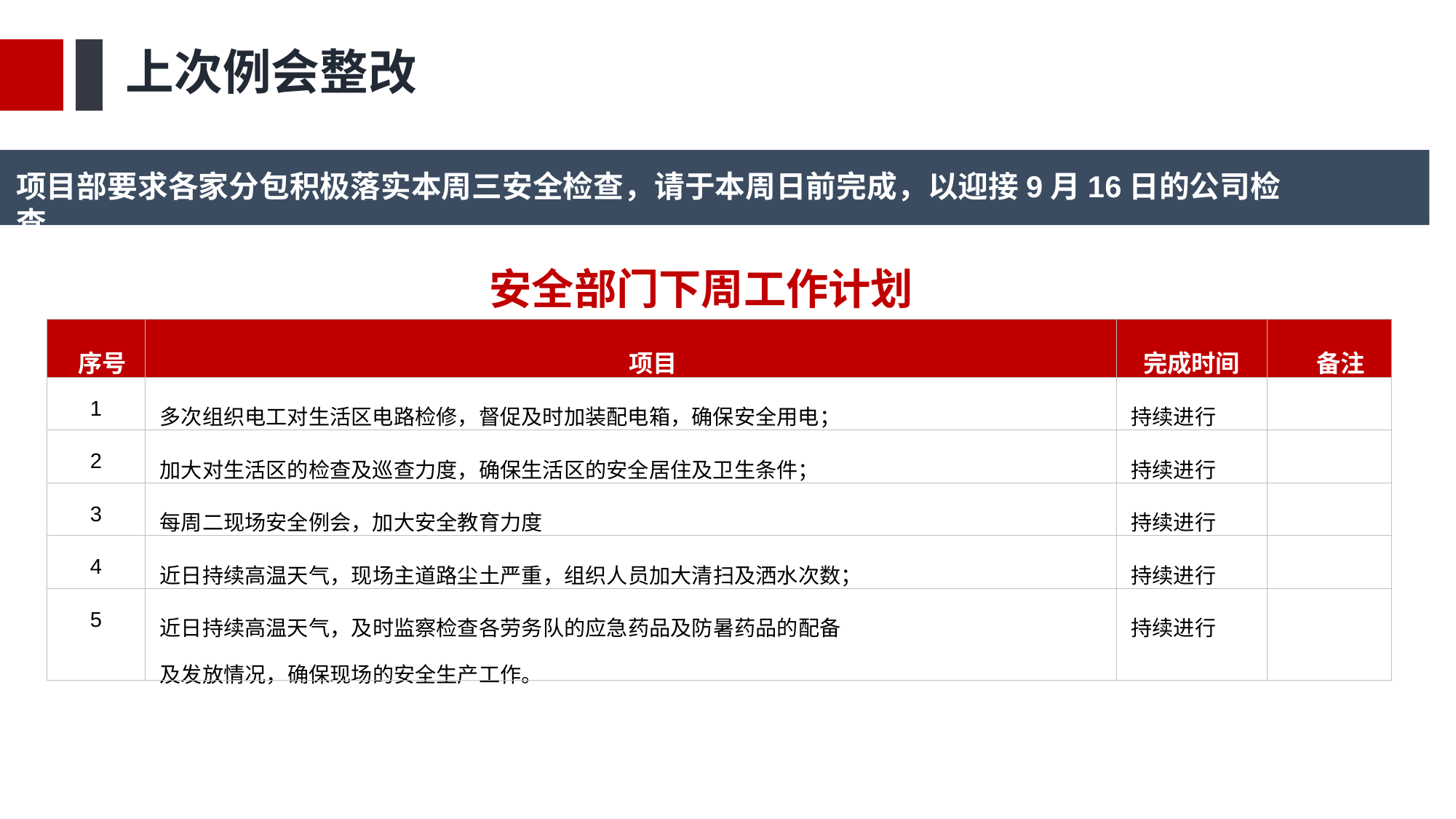

上次例会整改

项目部要求各家分包积极落实本周三安全检查，请于本周日前完成，以迎接9月16日的公司检查。
安全部门下周工作计划
| 序号 | 项目 | 完成时间 | 备注 |
| --- | --- | --- | --- |
| 1 | 多次组织电工对生活区电路检修，督促及时加装配电箱，确保安全用电； | 持续进行 |  |
| 2 | 加大对生活区的检查及巡查力度，确保生活区的安全居住及卫生条件； | 持续进行 |  |
| 3 | 每周二现场安全例会，加大安全教育力度 | 持续进行 |  |
| 4 | 近日持续高温天气，现场主道路尘土严重，组织人员加大清扫及洒水次数； | 持续进行 |  |
| 5 | 近日持续高温天气，及时监察检查各劳务队的应急药品及防暑药品的配备 及发放情况，确保现场的安全生产工作。 | 持续进行 |  |